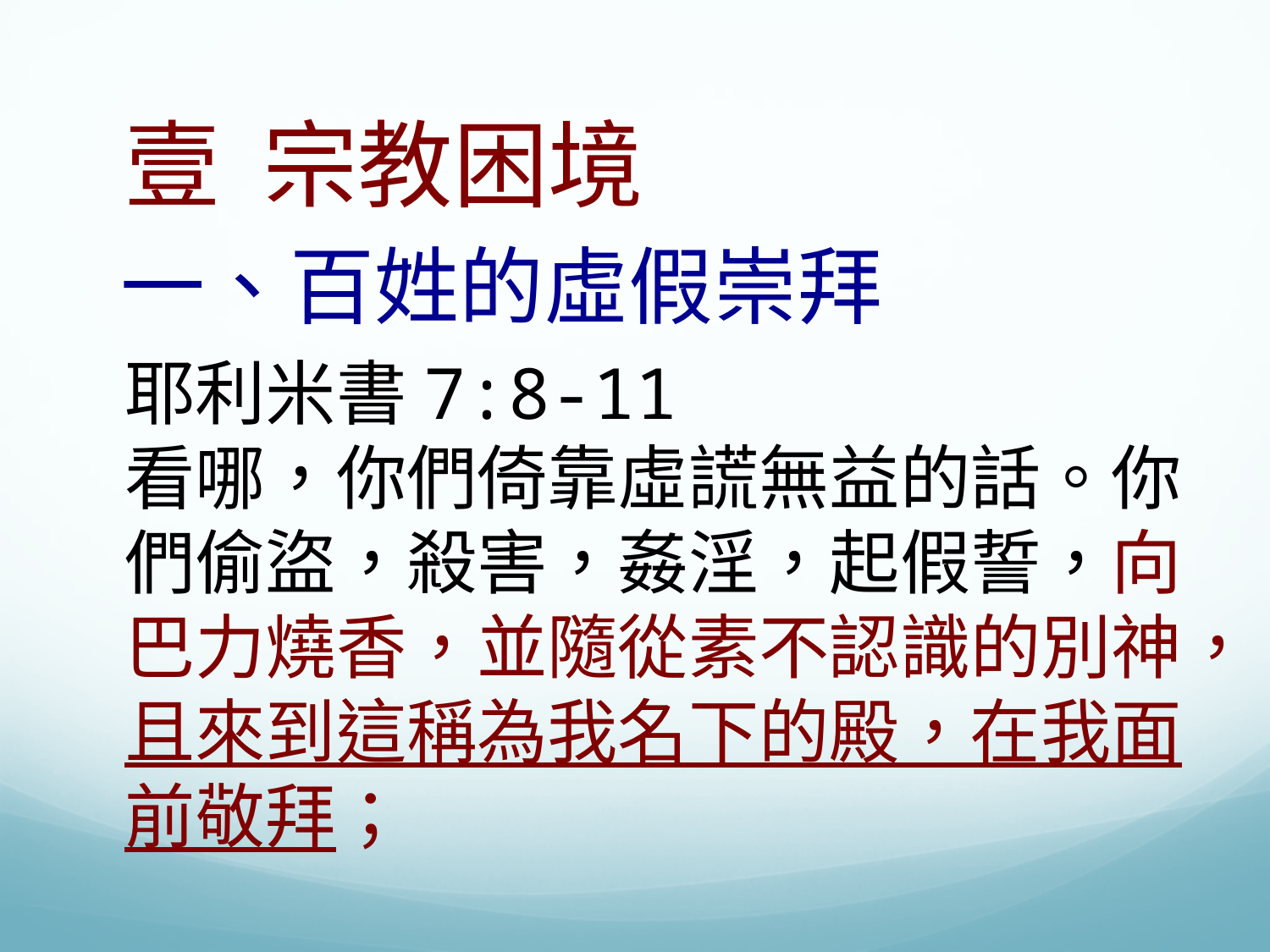

壹  宗教困境
一、百姓的虛假崇拜
耶利米書7:8-11
看哪，你們倚靠虛謊無益的話。你們偷盜，殺害，姦淫，起假誓，向巴力燒香，並隨從素不認識的別神，且來到這稱為我名下的殿，在我面前敬拜；